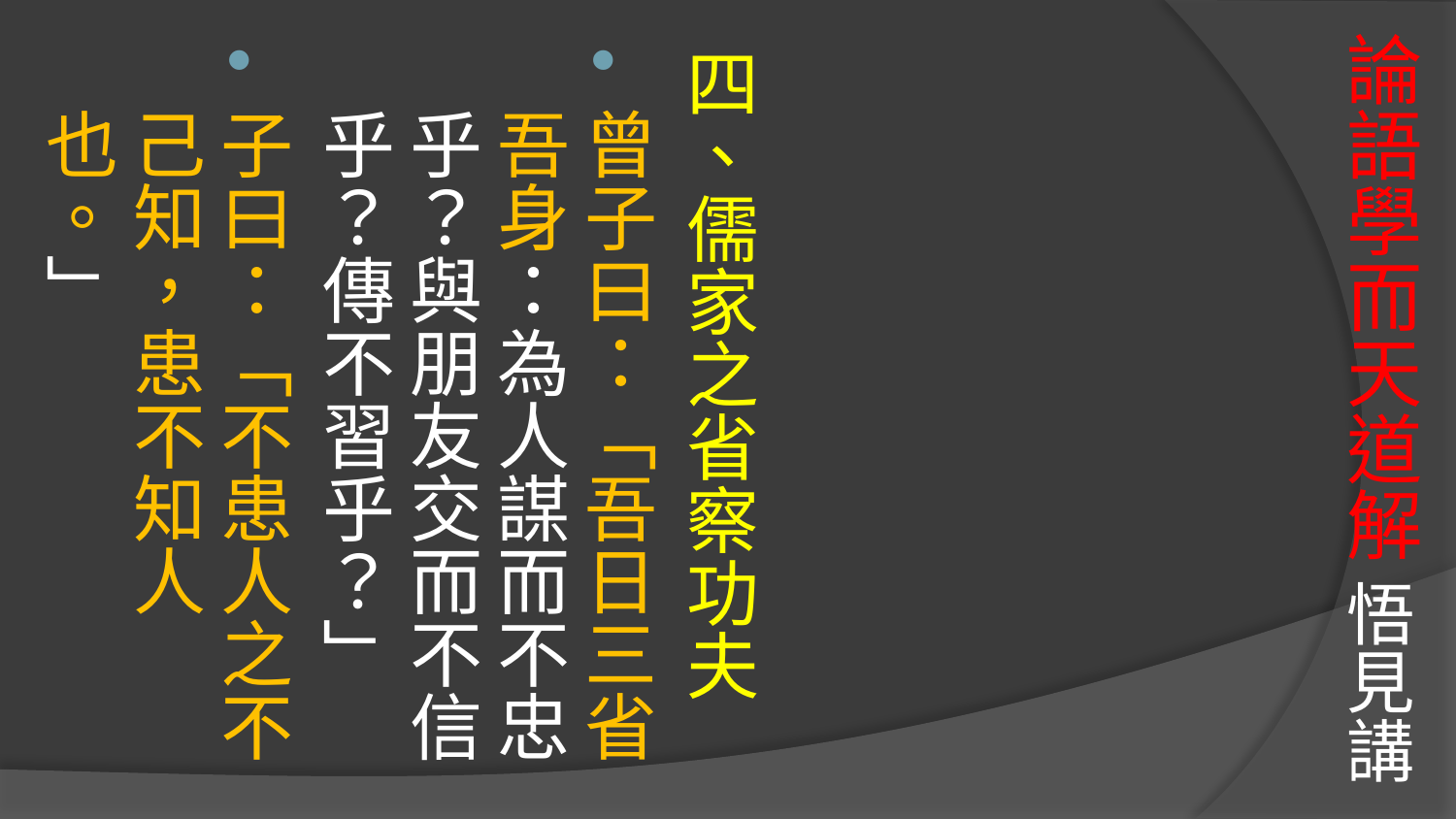

# 論語學而天道解 悟見講
四、儒家之省察功夫
曾子曰：「吾日三省吾身：為人謀而不忠乎？與朋友交而不信乎？傳不習乎？」
子曰：「不患人之不己知，患不知人也。」